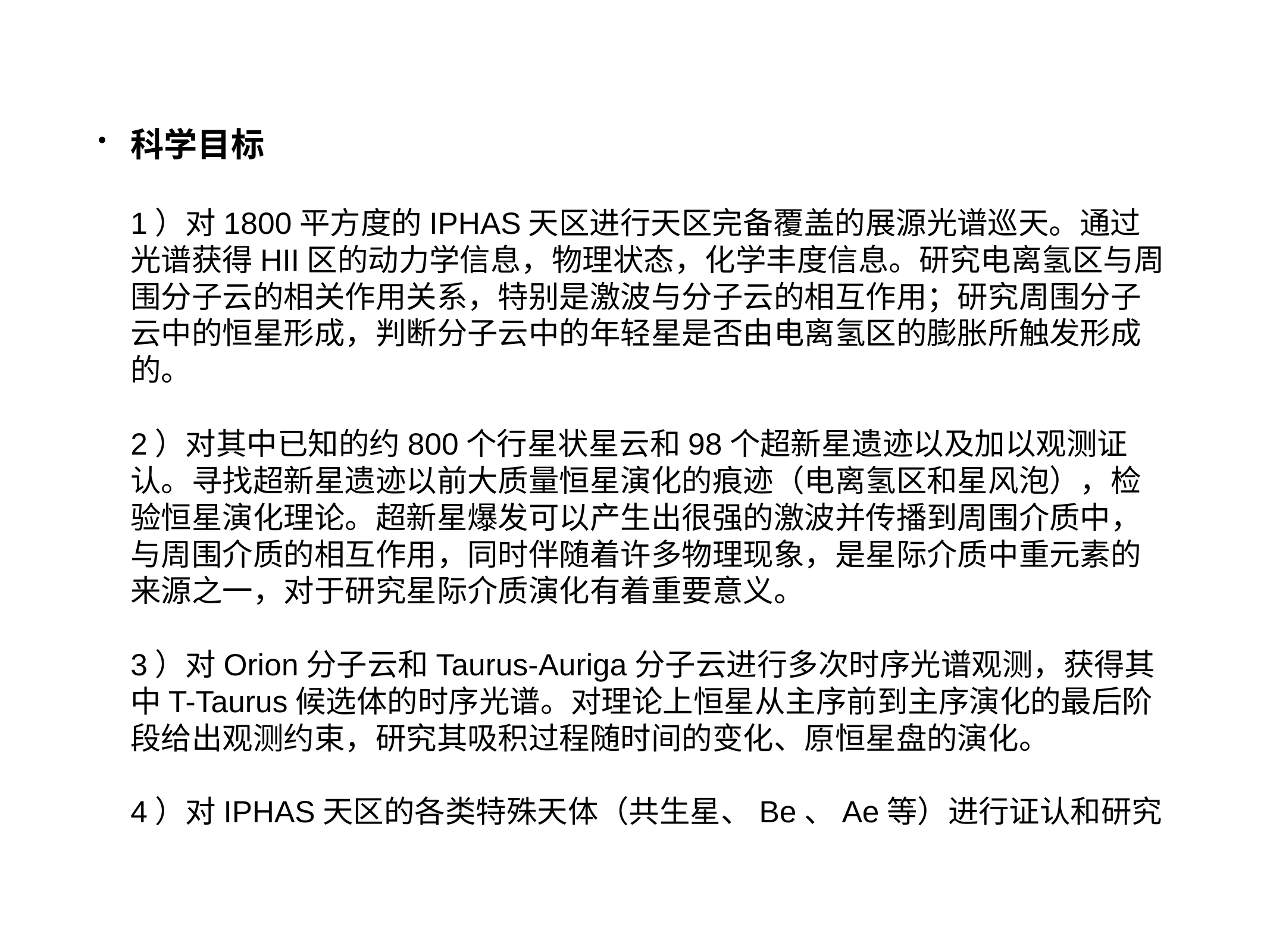

科学目标
1）对1800平方度的IPHAS天区进行天区完备覆盖的展源光谱巡天。通过光谱获得HII区的动力学信息，物理状态，化学丰度信息。研究电离氢区与周围分子云的相关作用关系，特别是激波与分子云的相互作用；研究周围分子云中的恒星形成，判断分子云中的年轻星是否由电离氢区的膨胀所触发形成的。
2）对其中已知的约800个行星状星云和98个超新星遗迹以及加以观测证认。寻找超新星遗迹以前大质量恒星演化的痕迹（电离氢区和星风泡），检验恒星演化理论。超新星爆发可以产生出很强的激波并传播到周围介质中，与周围介质的相互作用，同时伴随着许多物理现象，是星际介质中重元素的来源之一，对于研究星际介质演化有着重要意义。
3）对Orion分子云和Taurus-Auriga分子云进行多次时序光谱观测，获得其中T-Taurus候选体的时序光谱。对理论上恒星从主序前到主序演化的最后阶段给出观测约束，研究其吸积过程随时间的变化、原恒星盘的演化。
4）对IPHAS天区的各类特殊天体（共生星、Be、Ae等）进行证认和研究